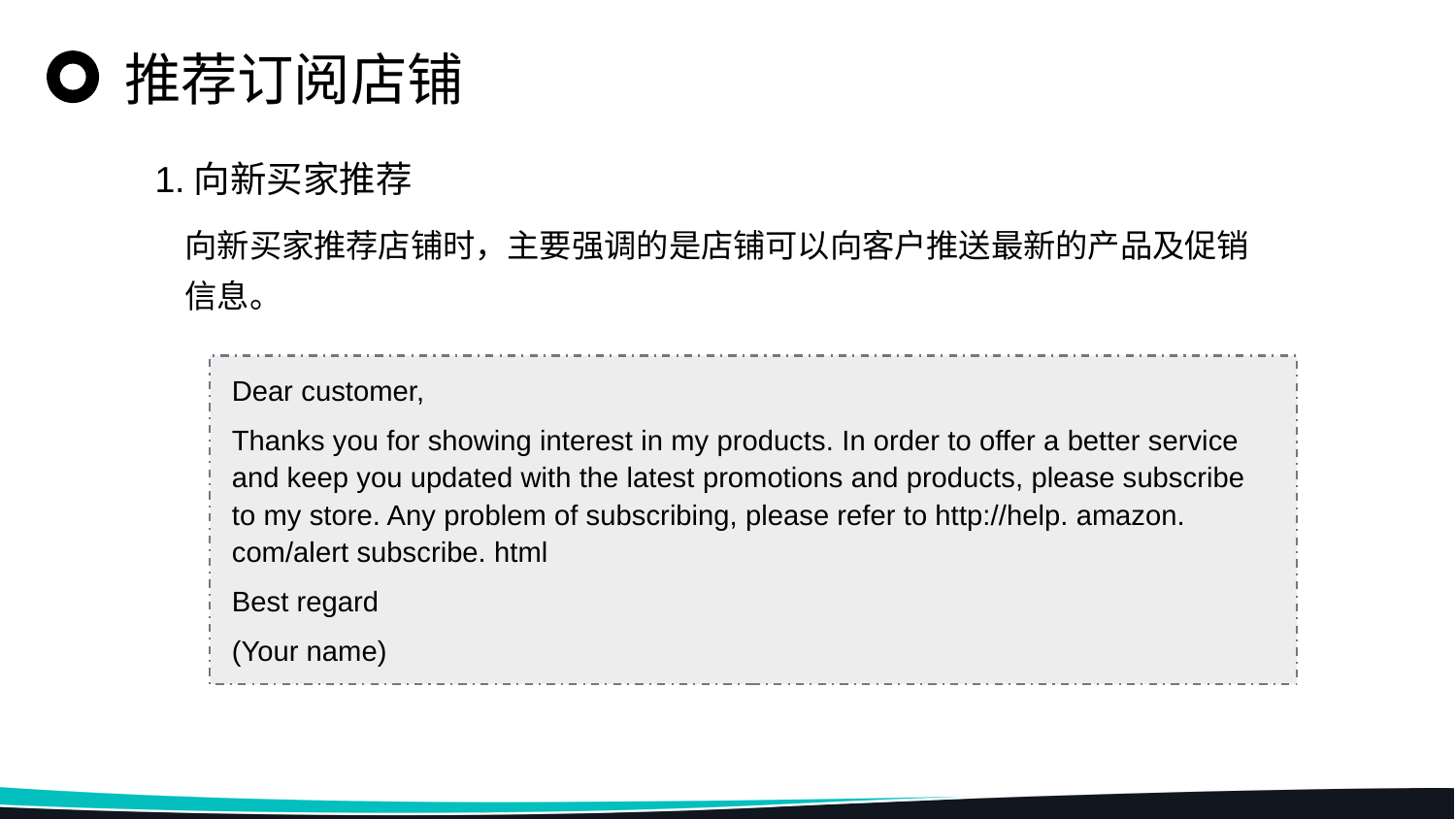

推荐订阅店铺
1.向新买家推荐
向新买家推荐店铺时，主要强调的是店铺可以向客户推送最新的产品及促销信息。

Dear customer,
Thanks you for showing interest in my products. In order to offer a better service and keep you updated with the latest promotions and products, please subscribe to my store. Any problem of subscribing, please refer to http://help. amazon. com/alert subscribe. html
Best regard
(Your name)